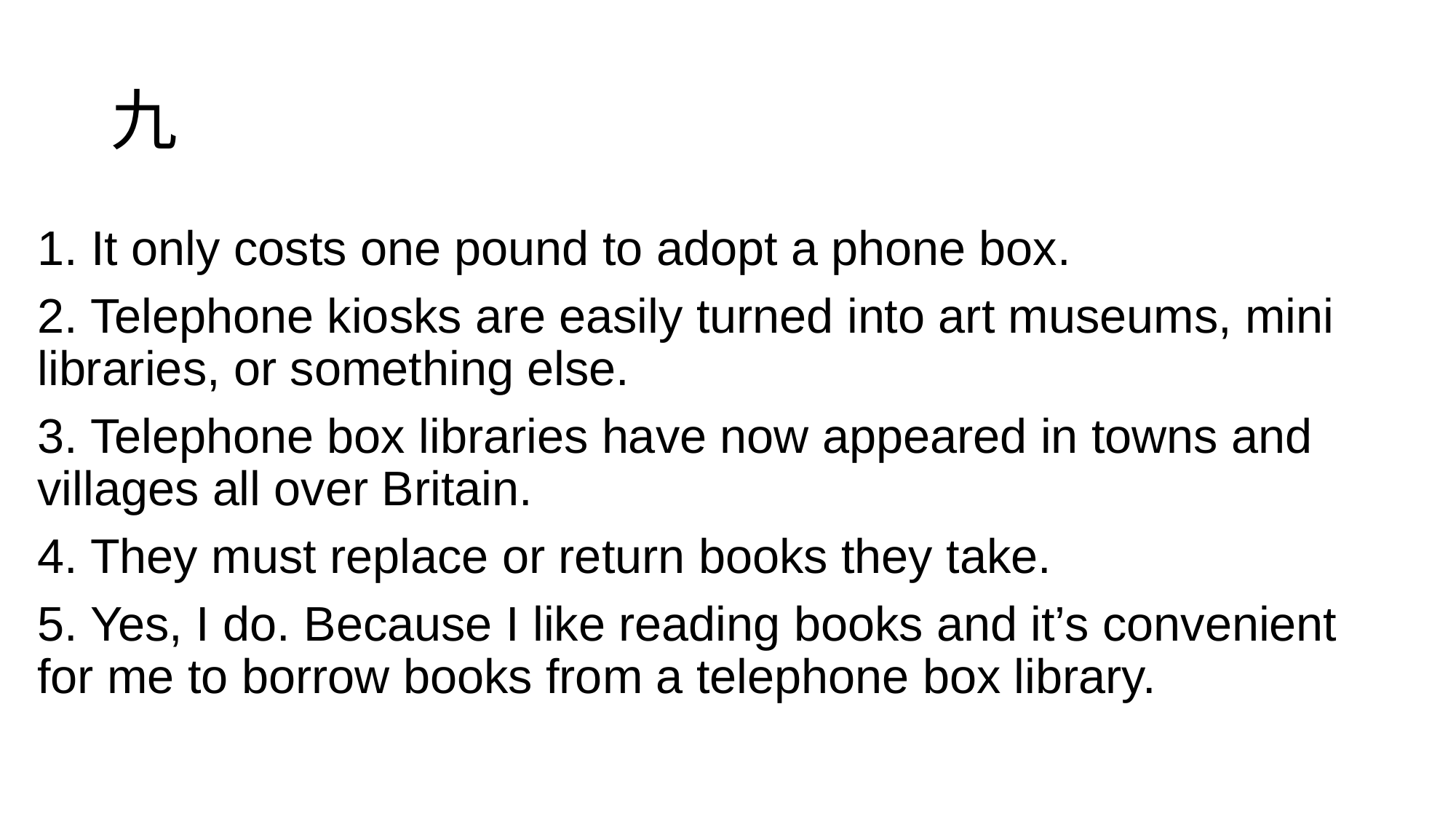

# 九
1. It only costs one pound to adopt a phone box.
2. Telephone kiosks are easily turned into art museums, mini libraries, or something else.
3. Telephone box libraries have now appeared in towns and villages all over Britain.
4. They must replace or return books they take.
5. Yes, I do. Because I like reading books and it’s convenient for me to borrow books from a telephone box library.